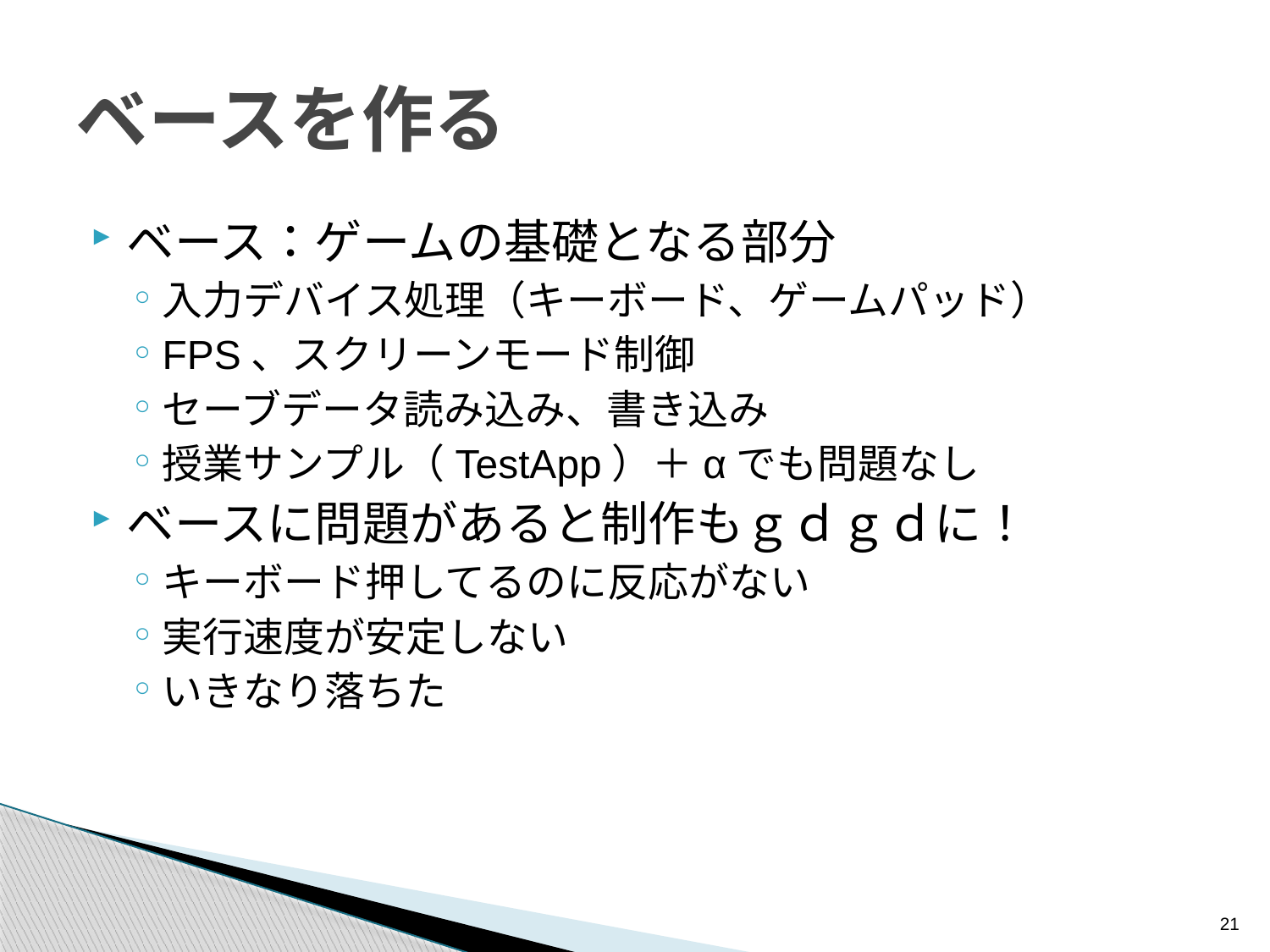

# ベースを作る
ベース：ゲームの基礎となる部分
入力デバイス処理（キーボード、ゲームパッド）
FPS、スクリーンモード制御
セーブデータ読み込み、書き込み
授業サンプル（TestApp）＋αでも問題なし
ベースに問題があると制作もｇｄｇｄに！
キーボード押してるのに反応がない
実行速度が安定しない
いきなり落ちた
21